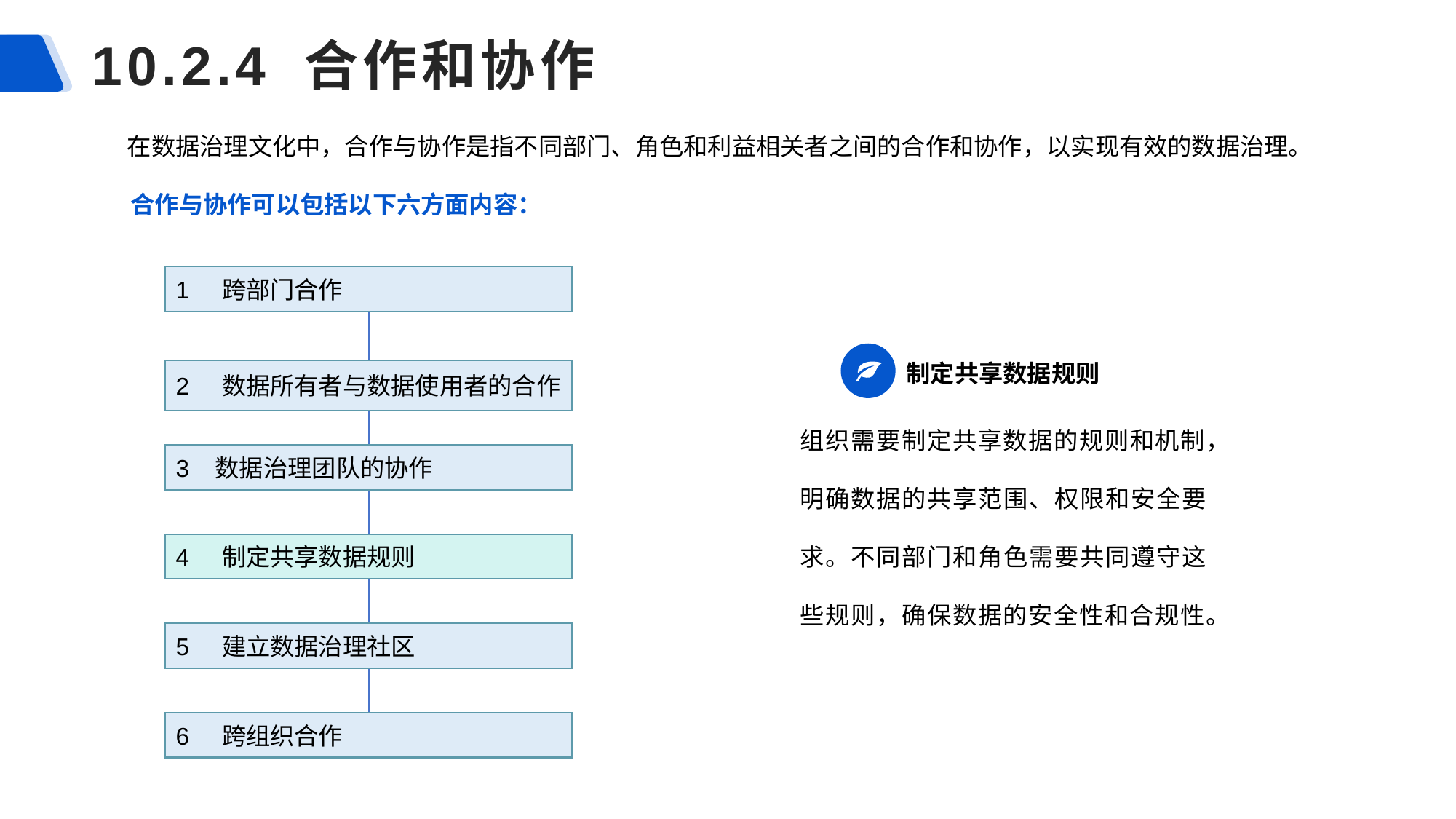

# 10.2.4 合作和协作
在数据治理文化中，合作与协作是指不同部门、角色和利益相关者之间的合作和协作，以实现有效的数据治理。
合作与协作可以包括以下六方面内容：
1    跨部门合作
制定共享数据规则
组织需要制定共享数据的规则和机制，明确数据的共享范围、权限和安全要求。不同部门和角色需要共同遵守这些规则，确保数据的安全性和合规性。

2    数据所有者与数据使用者的合作
3   数据治理团队的协作
4    制定共享数据规则
5    建立数据治理社区
6    跨组织合作